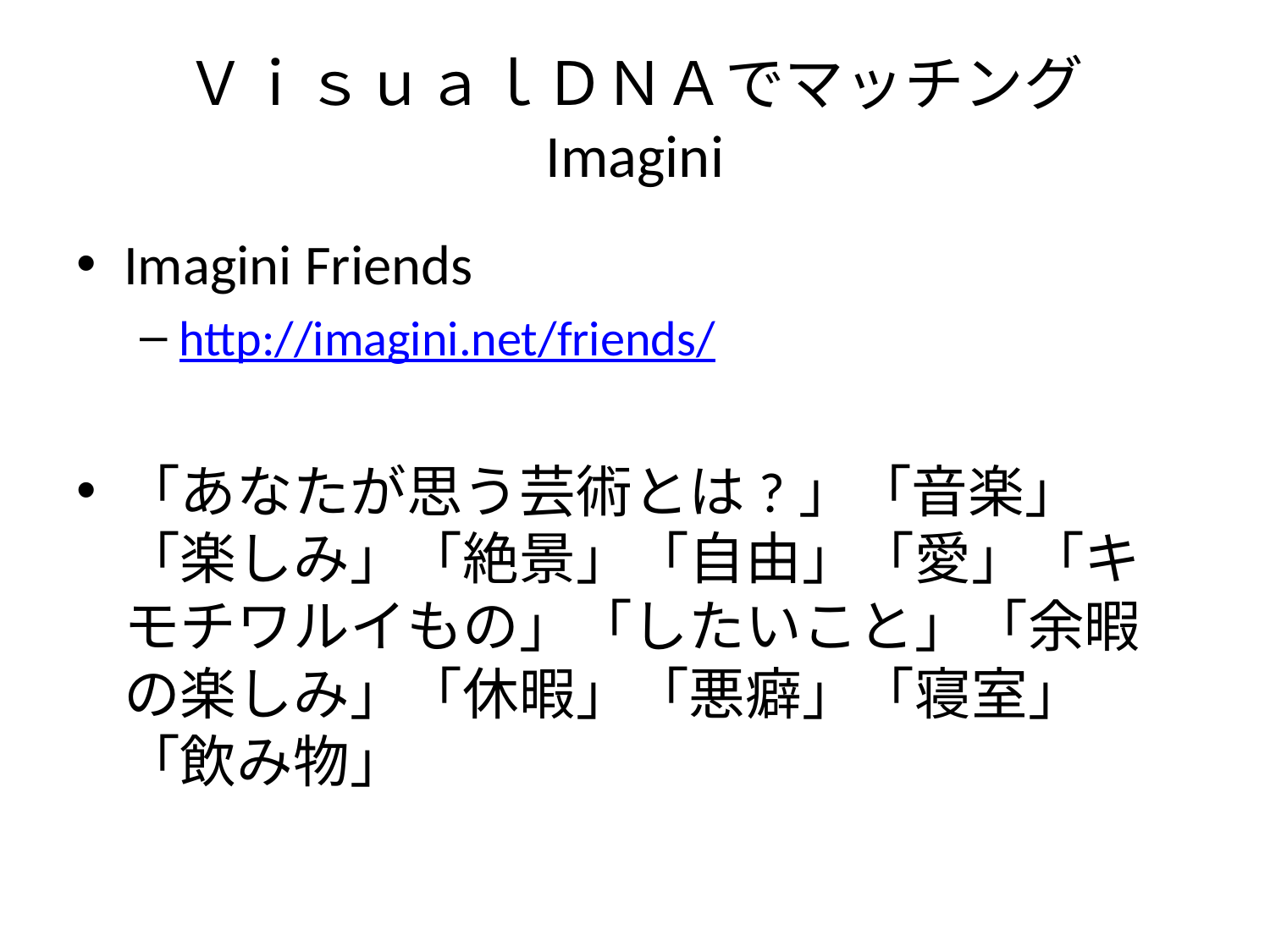

# ＶｉｓｕａｌＤＮＡでマッチング Imagini
Imagini Friends
http://imagini.net/friends/

「あなたが思う芸術とは?」「音楽」「楽しみ」「絶景」「自由」「愛」「キモチワルイもの」「したいこと」「余暇の楽しみ」「休暇」「悪癖」「寝室」「飲み物」